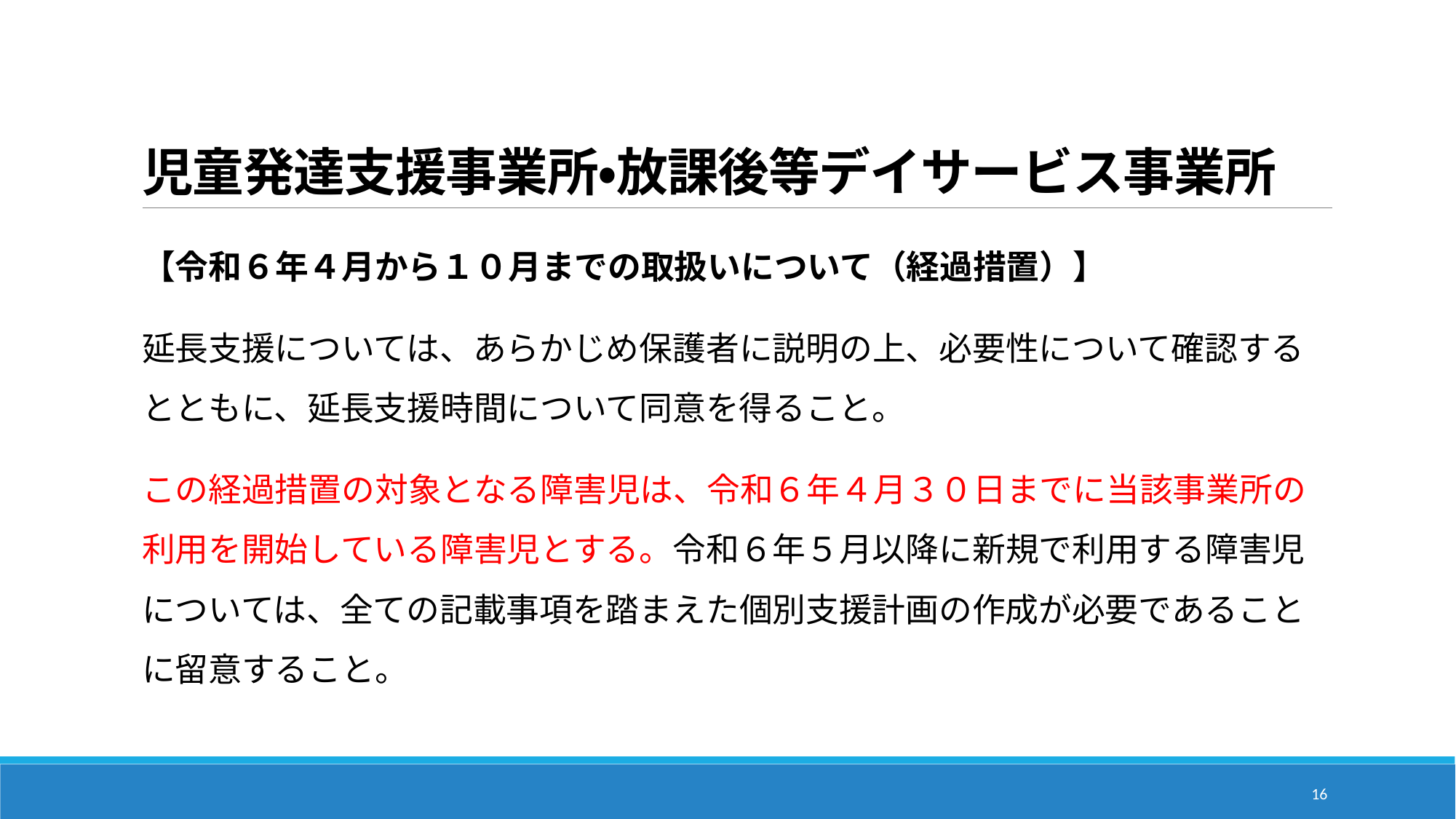

# 児童発達支援事業所・放課後等デイサービス事業所
【令和６年４月から１０月までの取扱いについて（経過措置）】
延長支援については、あらかじめ保護者に説明の上、必要性について確認するとともに、延長支援時間について同意を得ること。
この経過措置の対象となる障害児は、令和６年４月３０日までに当該事業所の利用を開始している障害児とする。令和６年５月以降に新規で利用する障害児については、全ての記載事項を踏まえた個別支援計画の作成が必要であることに留意すること。

16